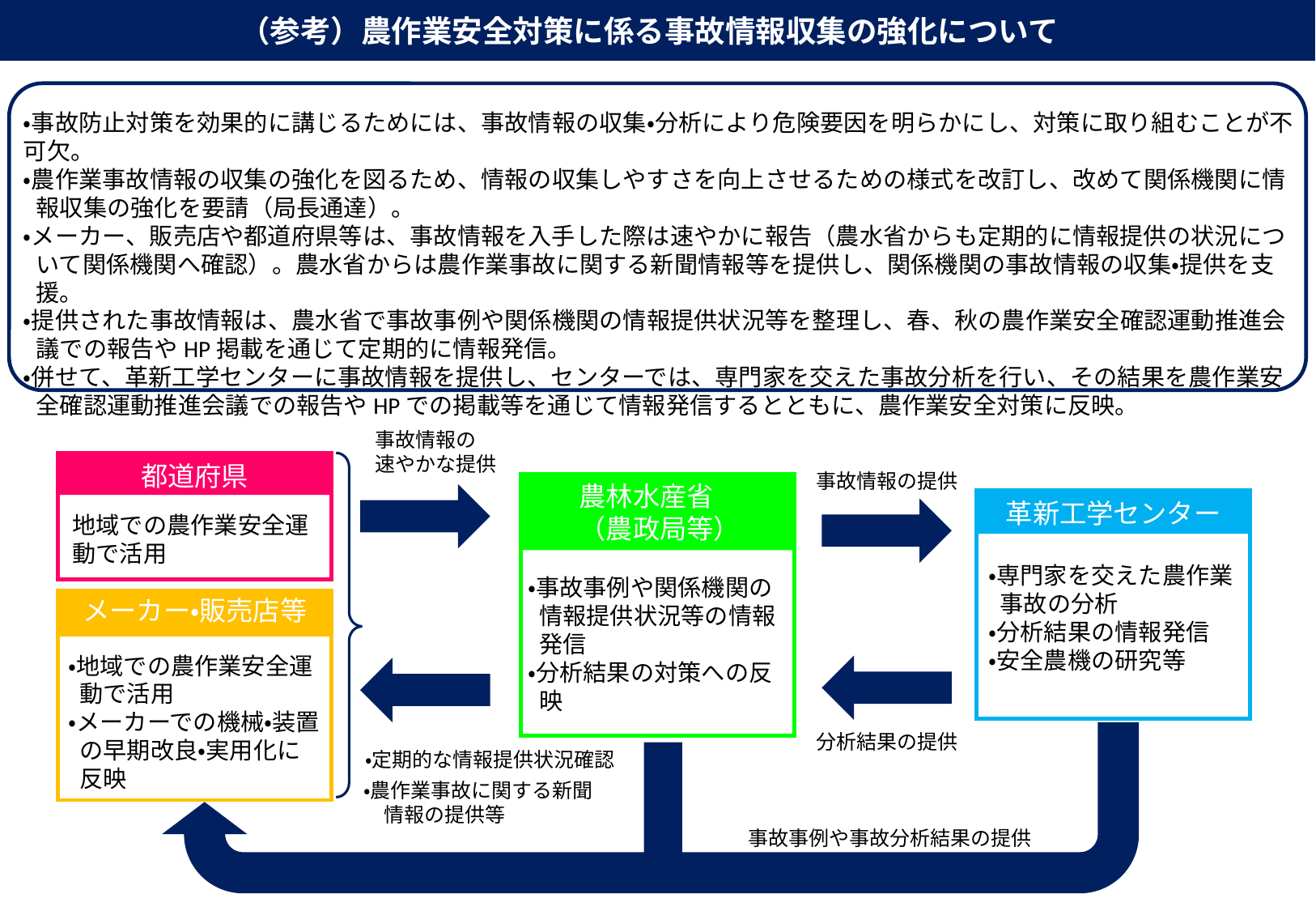

（参考）農作業安全対策に係る事故情報収集の強化について

・事故防止対策を効果的に講じるためには、事故情報の収集・分析により危険要因を明らかにし、対策に取り組むことが不可欠。
・農作業事故情報の収集の強化を図るため、情報の収集しやすさを向上させるための様式を改訂し、改めて関係機関に情報収集の強化を要請（局長通達）。
・メーカー、販売店や都道府県等は、事故情報を入手した際は速やかに報告（農水省からも定期的に情報提供の状況について関係機関へ確認）。農水省からは農作業事故に関する新聞情報等を提供し、関係機関の事故情報の収集・提供を支援。
・提供された事故情報は、農水省で事故事例や関係機関の情報提供状況等を整理し、春、秋の農作業安全確認運動推進会議での報告やHP掲載を通じて定期的に情報発信。
・併せて、革新工学センターに事故情報を提供し、センターでは、専門家を交えた事故分析を行い、その結果を農作業安全確認運動推進会議での報告やHPでの掲載等を通じて情報発信するとともに、農作業安全対策に反映。
事故情報の
速やかな提供

都道府県
地域での農作業安全運動で活用
事故情報の提供

農林水産省
（農政局等）

・事故事例や関係機関の情報提供状況等の情報発信
・分析結果の対策への反映

革新工学センター

・専門家を交えた農作業事故の分析
・分析結果の情報発信
・安全農機の研究等

メーカー・販売店等

・地域での農作業安全運動で活用
・メーカーでの機械・装置の早期改良・実用化に反映

分析結果の提供
・定期的な情報提供状況確認

・農作業事故に関する新聞
　情報の提供等
事故事例や事故分析結果の提供